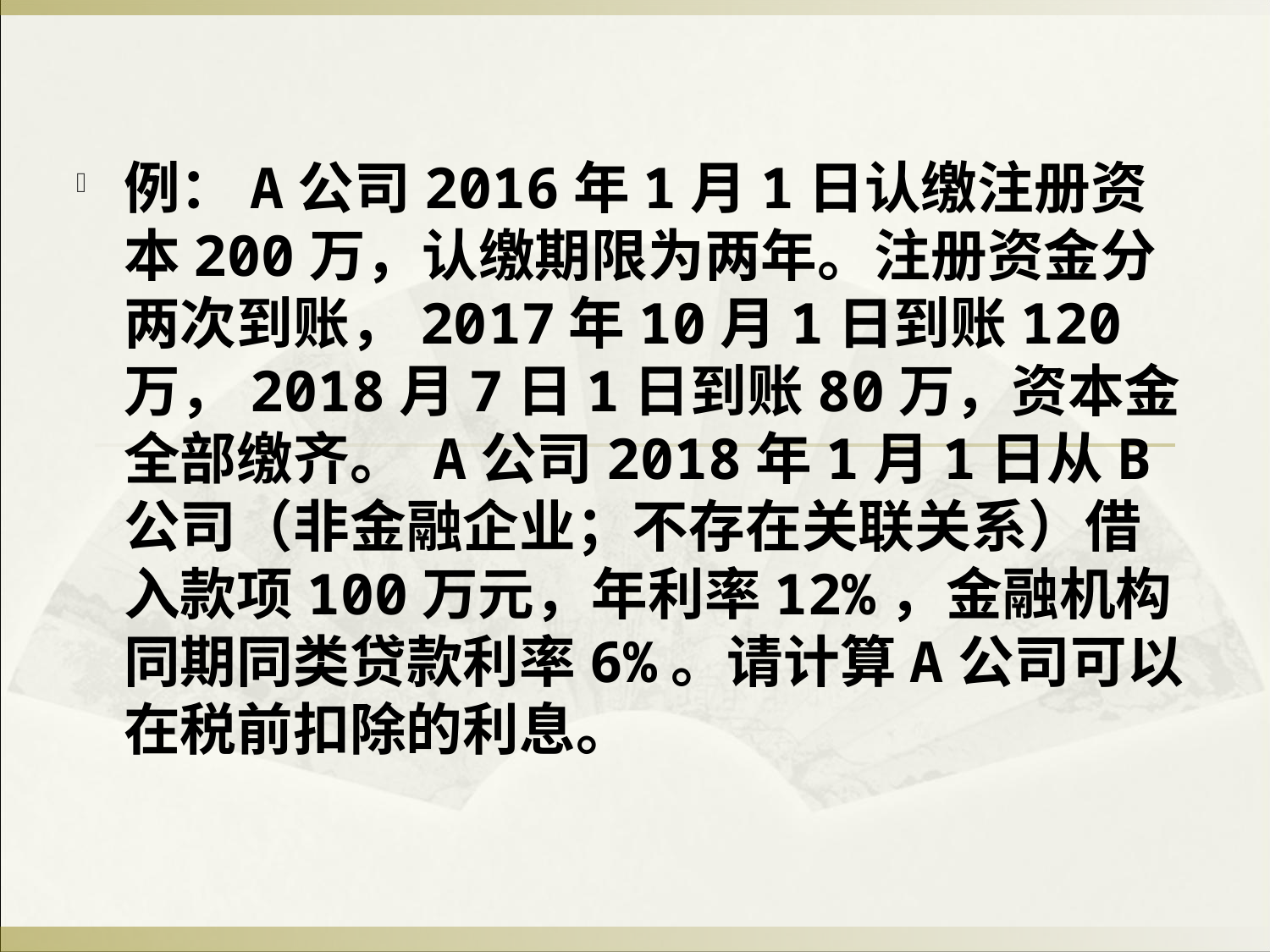

例：A公司2016年1月1日认缴注册资本200万，认缴期限为两年。注册资金分两次到账，2017年10月1日到账120万，2018月7日1日到账80万，资本金全部缴齐。 A公司2018年1月1日从B公司（非金融企业；不存在关联关系）借入款项100万元，年利率12%，金融机构同期同类贷款利率6%。请计算A公司可以在税前扣除的利息。